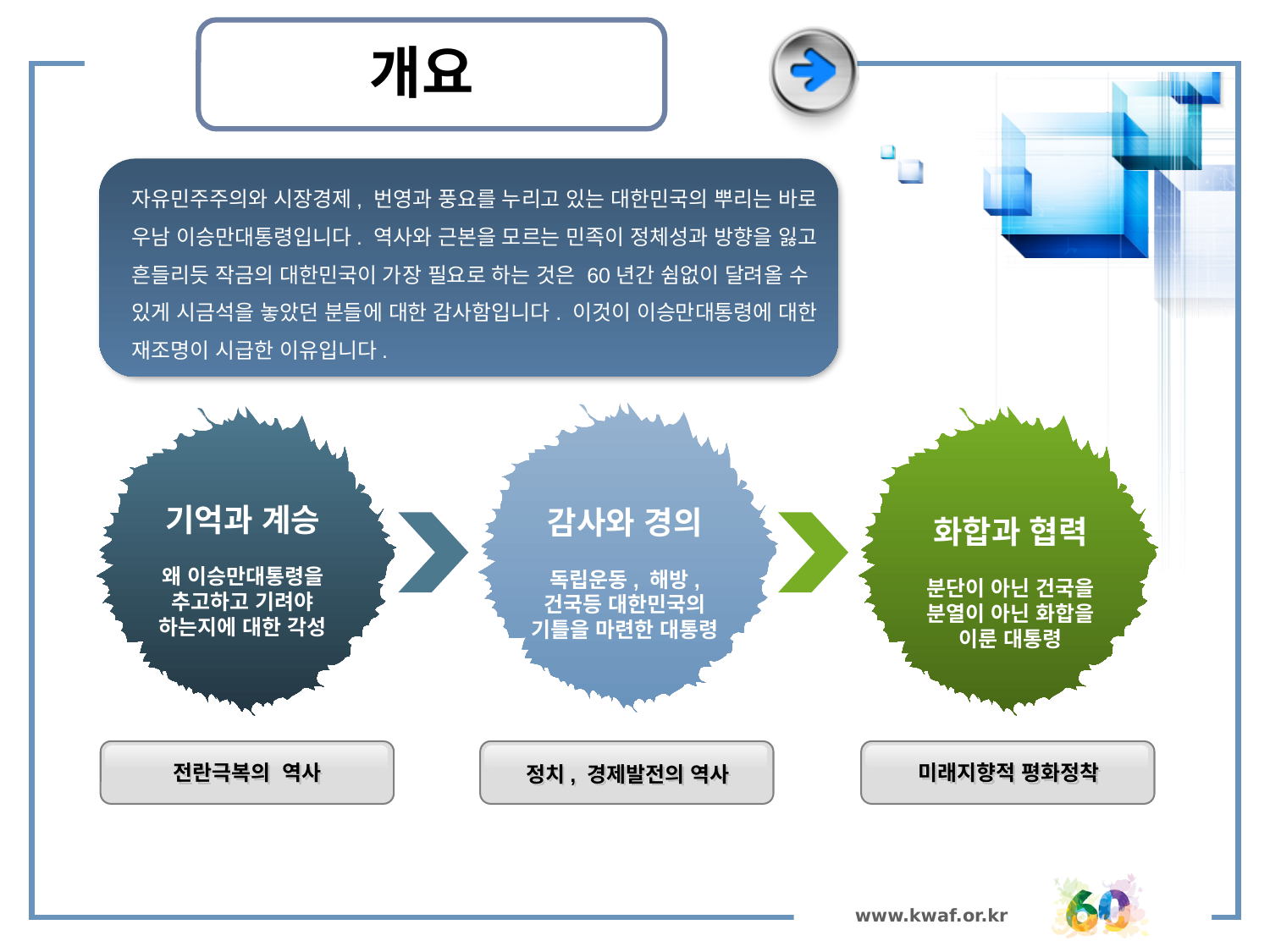

# 개요

자유민주주의와 시장경제, 번영과 풍요를 누리고 있는 대한민국의 뿌리는 바로 우남 이승만대통령입니다. 역사와 근본을 모르는 민족이 정체성과 방향을 잃고 흔들리듯 작금의 대한민국이 가장 필요로 하는 것은 60년간 쉼없이 달려올 수 있게 시금석을 놓았던 분들에 대한 감사함입니다. 이것이 이승만대통령에 대한 재조명이 시급한 이유입니다.

기억과 계승

왜 이승만대통령을 추고하고 기려야 하는지에 대한 각성
감사와 경의

독립운동, 해방, 건국등 대한민국의 기틀을 마련한 대통령
화합과 협력

분단이 아닌 건국을 분열이 아닌 화합을 이룬 대통령

전란극복의  역사
미래지향적 평화정착
정치, 경제발전의 역사
www.kwaf.or.kr